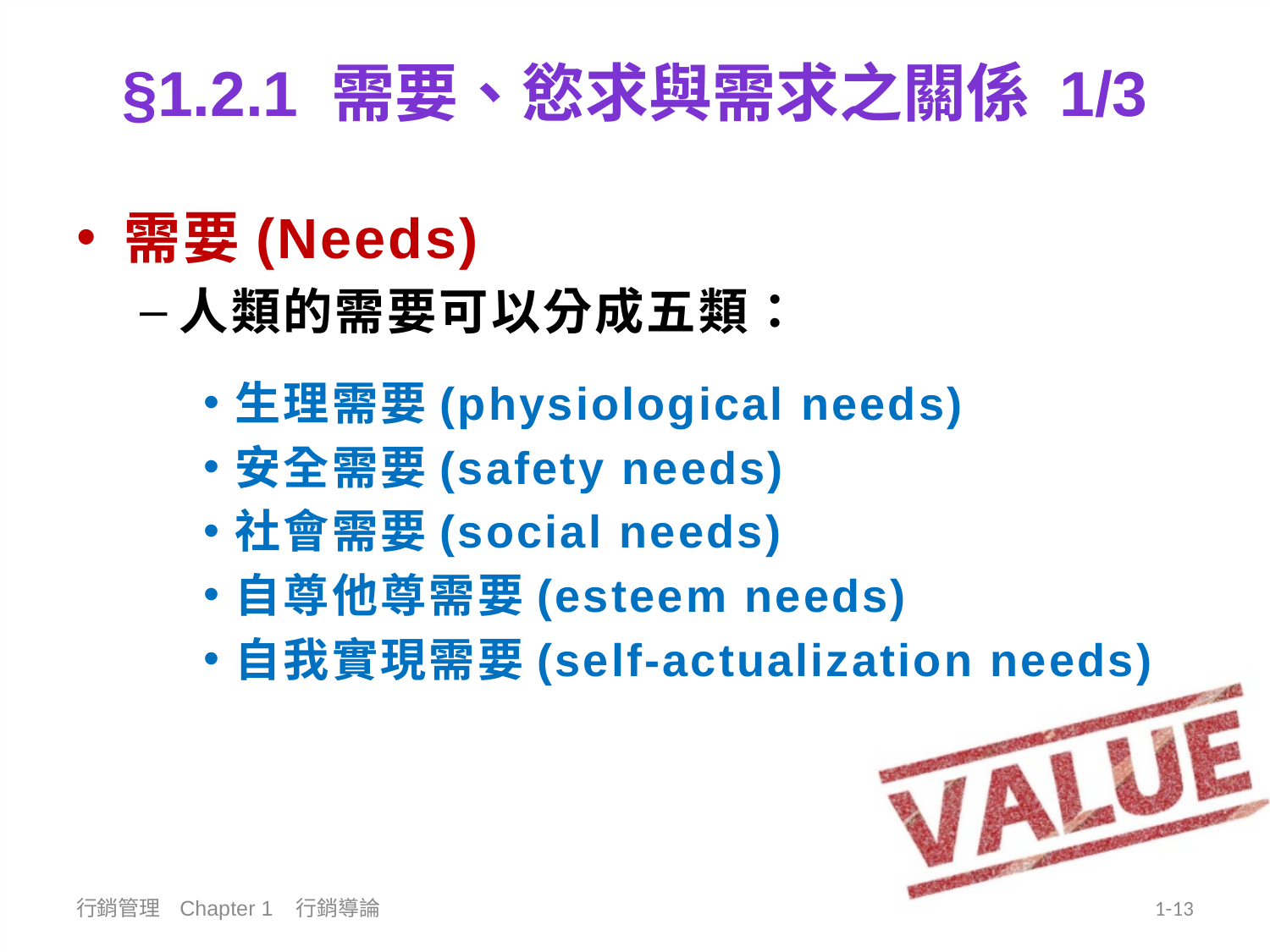

# §1.2.1 需要、慾求與需求之關係 1/3
需要(Needs)
人類的需要可以分成五類：

生理需要(physiological needs)
安全需要(safety needs)
社會需要(social needs)
自尊他尊需要(esteem needs)
自我實現需要(self-actualization needs)

行銷管理   Chapter 1   行銷導論
1-13